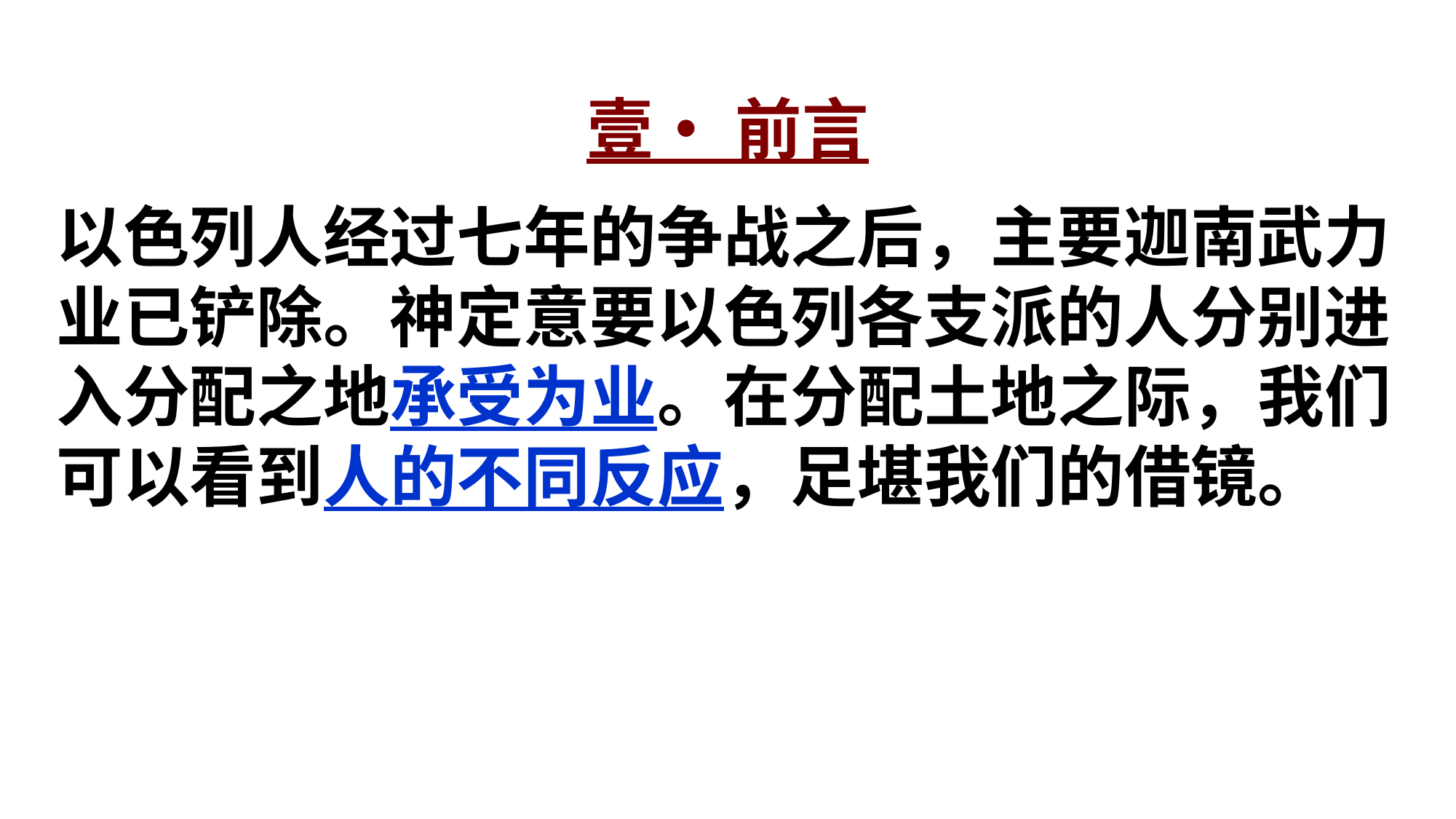

壹‧ 前言
以色列人经过七年的争战之后，主要迦南武力业已铲除。神定意要以色列各支派的人分别进入分配之地承受为业。在分配土地之际，我们可以看到人的不同反应，足堪我们的借镜。